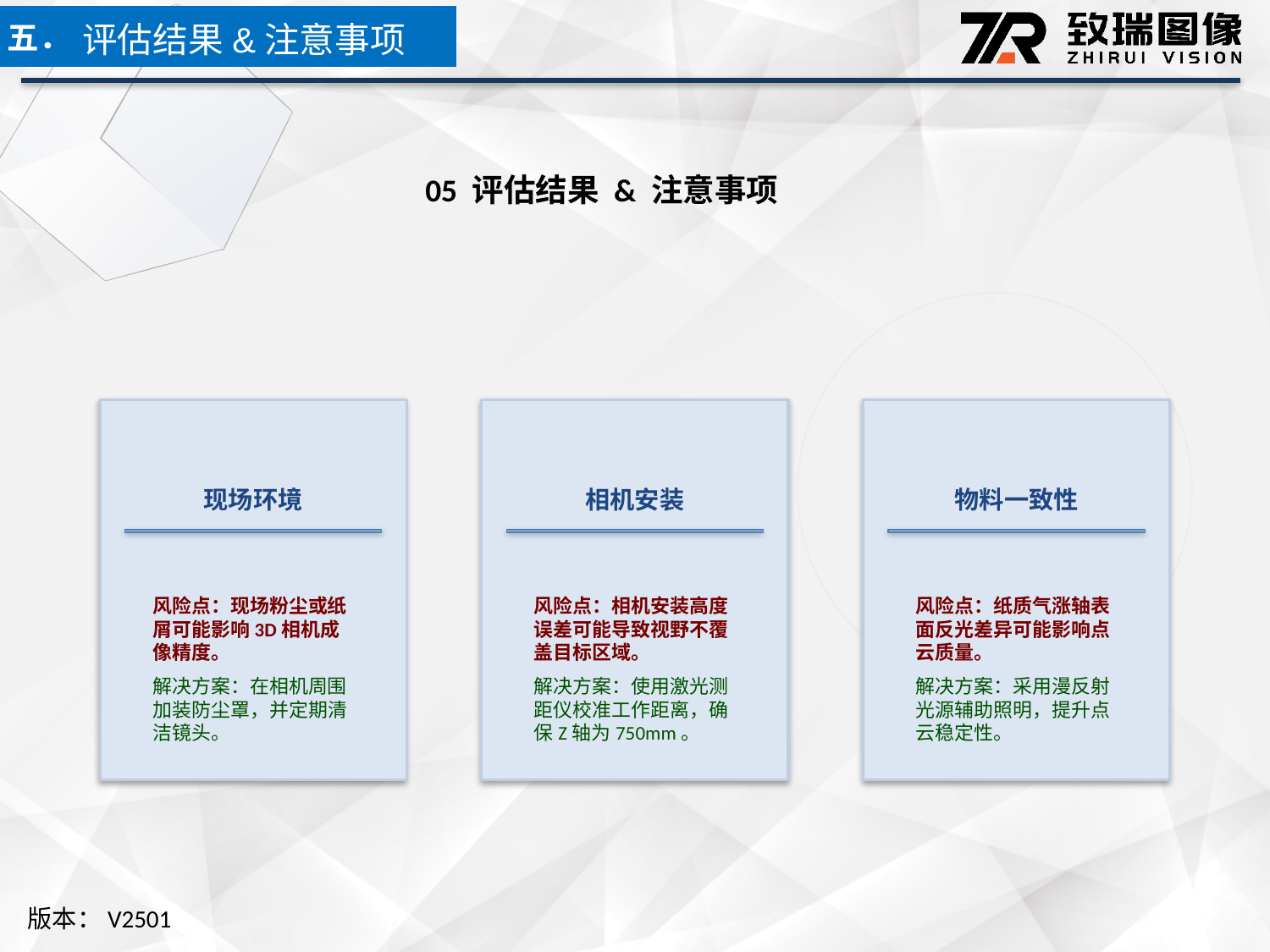

五．
评估结果&注意事项

05 评估结果 & 注意事项

现场环境

相机安装

物料一致性

风险点：现场粉尘或纸屑可能影响3D相机成像精度。
解决方案：在相机周围加装防尘罩，并定期清洁镜头。

风险点：相机安装高度误差可能导致视野不覆盖目标区域。
解决方案：使用激光测距仪校准工作距离，确保Z轴为750mm。

风险点：纸质气涨轴表面反光差异可能影响点云质量。
解决方案：采用漫反射光源辅助照明，提升点云稳定性。